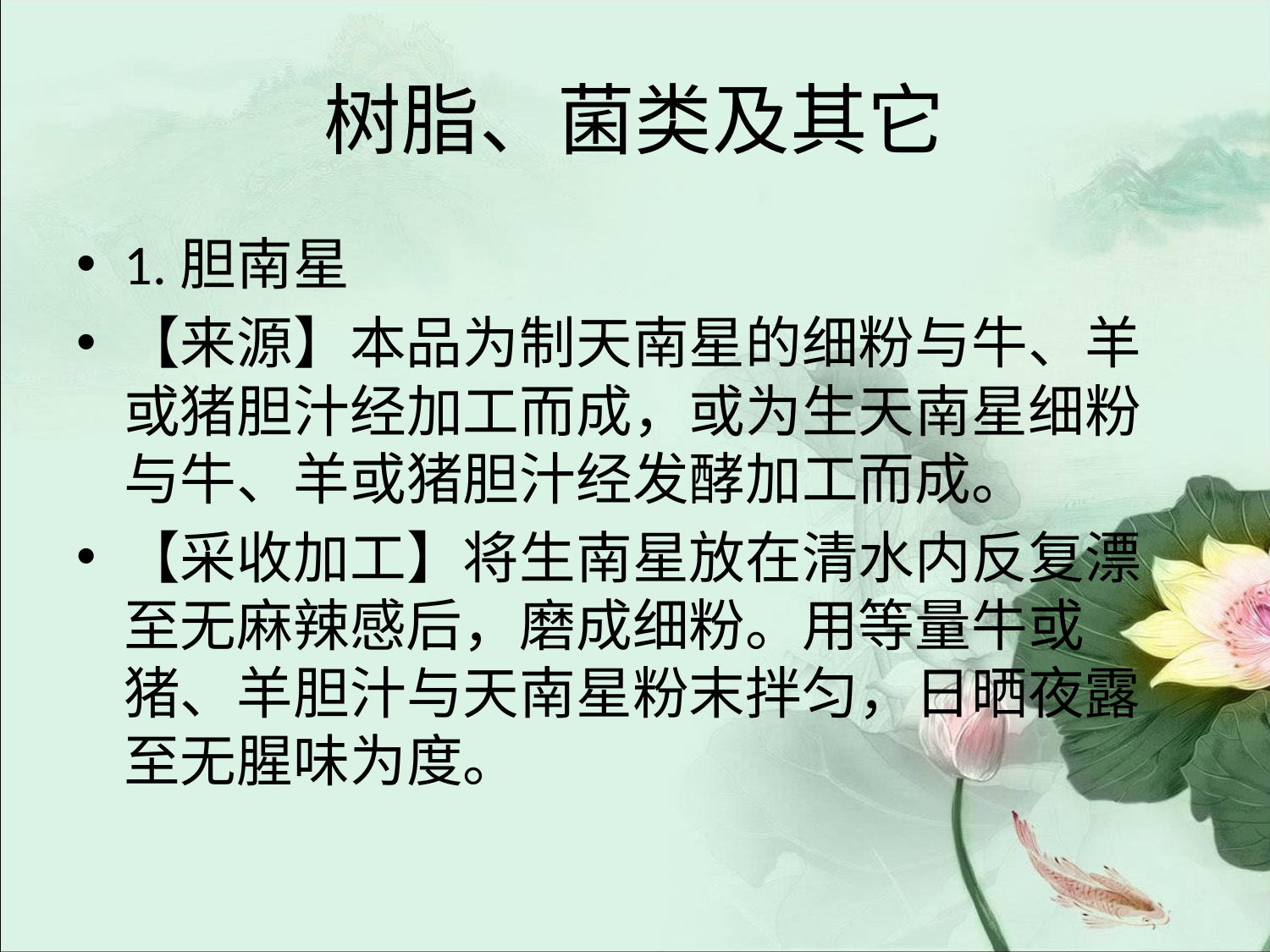

# 树脂、菌类及其它
1.胆南星
【来源】本品为制天南星的细粉与牛、羊或猪胆汁经加工而成，或为生天南星细粉与牛、羊或猪胆汁经发酵加工而成。
【采收加工】将生南星放在清水内反复漂至无麻辣感后，磨成细粉。用等量牛或猪、羊胆汁与天南星粉末拌匀，日晒夜露至无腥味为度。